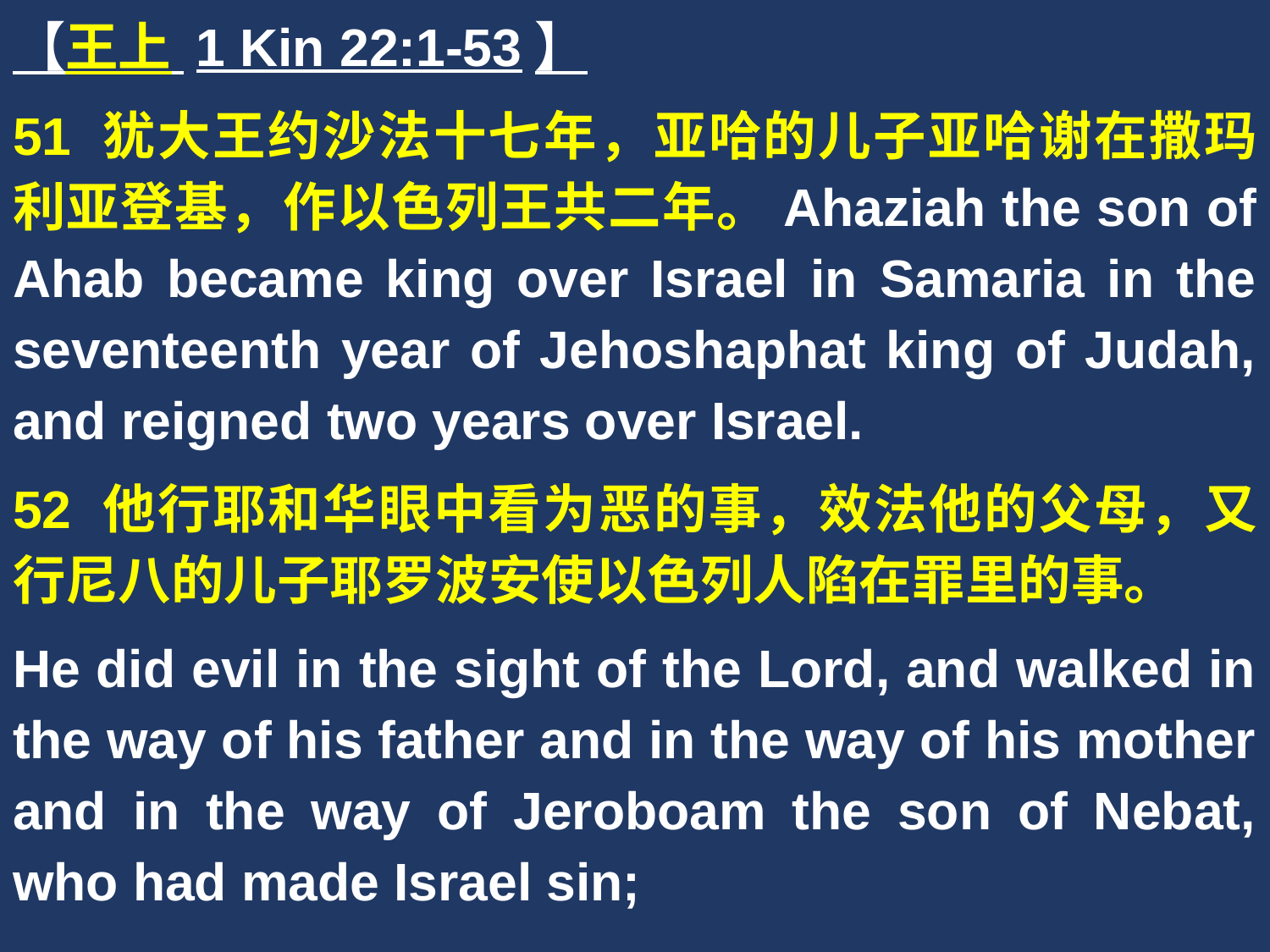

【王上 1 Kin 22:1-53】
51 犹大王约沙法十七年，亚哈的儿子亚哈谢在撒玛利亚登基，作以色列王共二年。Ahaziah the son of Ahab became king over Israel in Samaria in the seventeenth year of Jehoshaphat king of Judah, and reigned two years over Israel.
52 他行耶和华眼中看为恶的事，效法他的父母，又行尼八的儿子耶罗波安使以色列人陷在罪里的事。
He did evil in the sight of the Lord, and walked in the way of his father and in the way of his mother and in the way of Jeroboam the son of Nebat, who had made Israel sin;